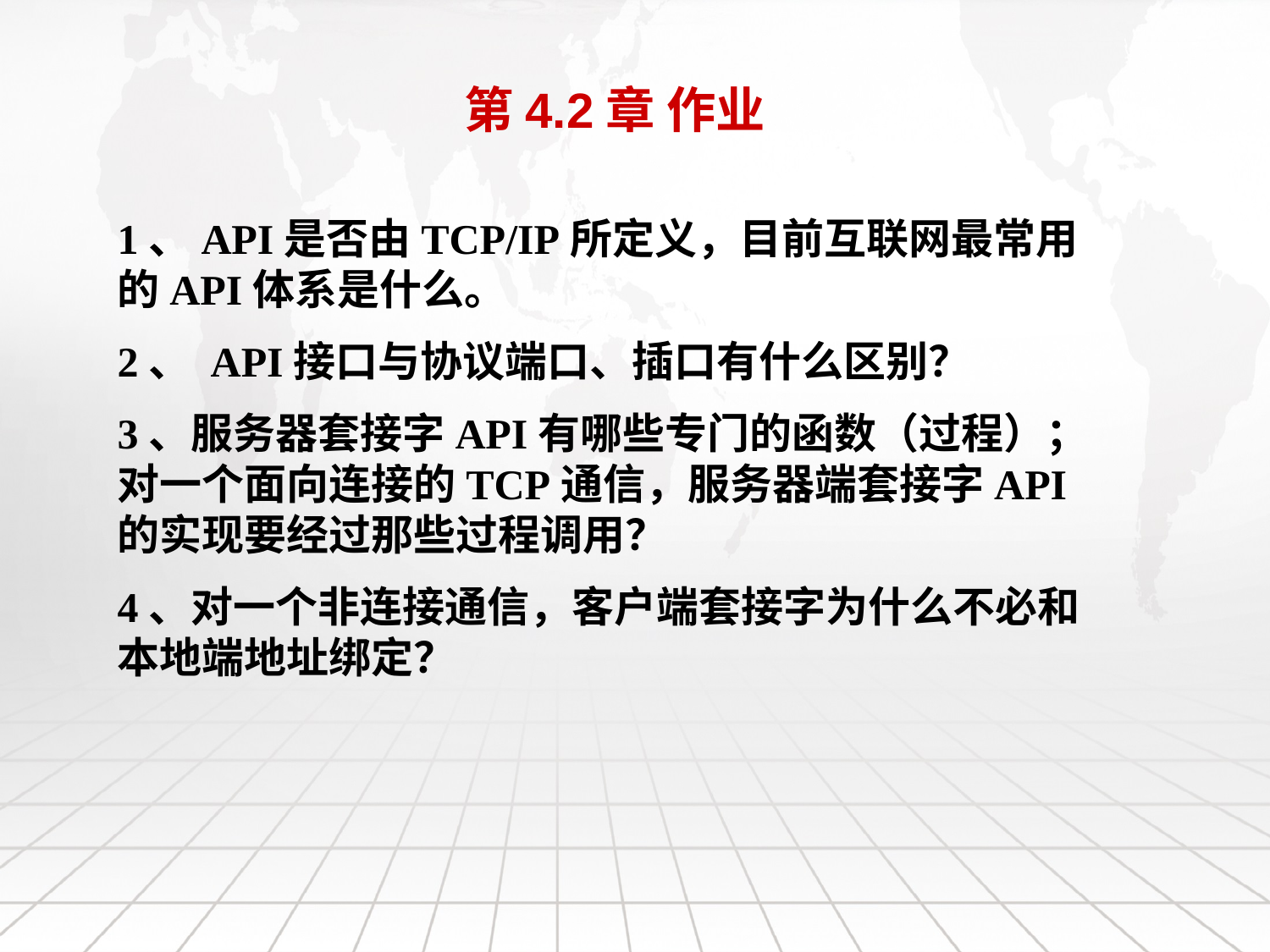

第4.2章 作业
1、API是否由TCP/IP所定义，目前互联网最常用的API体系是什么。
2、 API接口与协议端口、插口有什么区别？
3、服务器套接字API有哪些专门的函数（过程）；对一个面向连接的TCP通信，服务器端套接字API的实现要经过那些过程调用？
4、对一个非连接通信，客户端套接字为什么不必和本地端地址绑定？